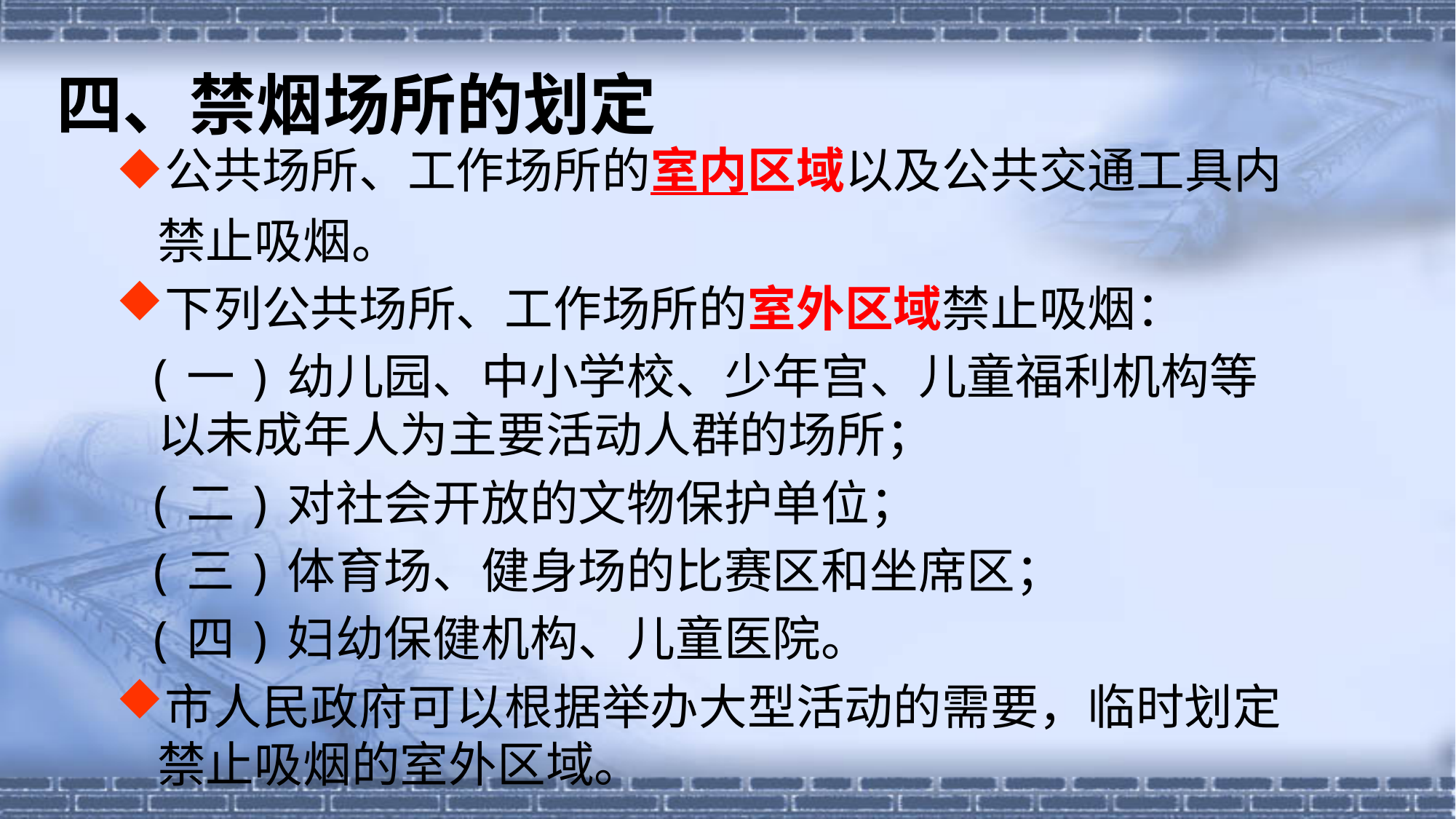

四、禁烟场所的划定
公共场所、工作场所的室内区域以及公共交通工具内禁止吸烟。
下列公共场所、工作场所的室外区域禁止吸烟：
 (一)幼儿园、中小学校、少年宫、儿童福利机构等以未成年人为主要活动人群的场所；
 (二)对社会开放的文物保护单位；
 (三)体育场、健身场的比赛区和坐席区；
 (四)妇幼保健机构、儿童医院。
市人民政府可以根据举办大型活动的需要，临时划定禁止吸烟的室外区域。